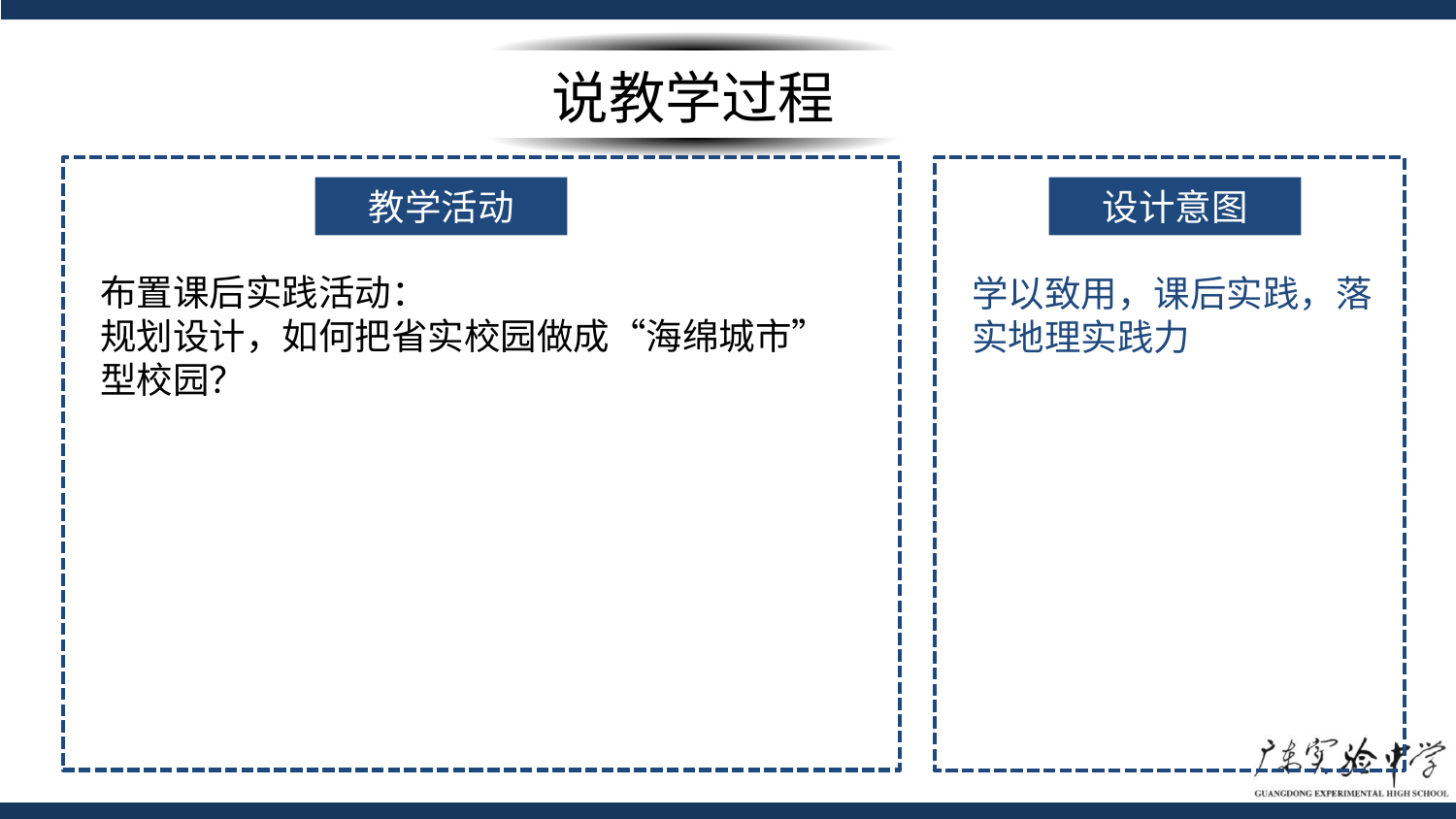

布置课后实践活动：
规划设计，如何把省实校园做成“海绵城市”型校园？
学以致用，课后实践，落实地理实践力